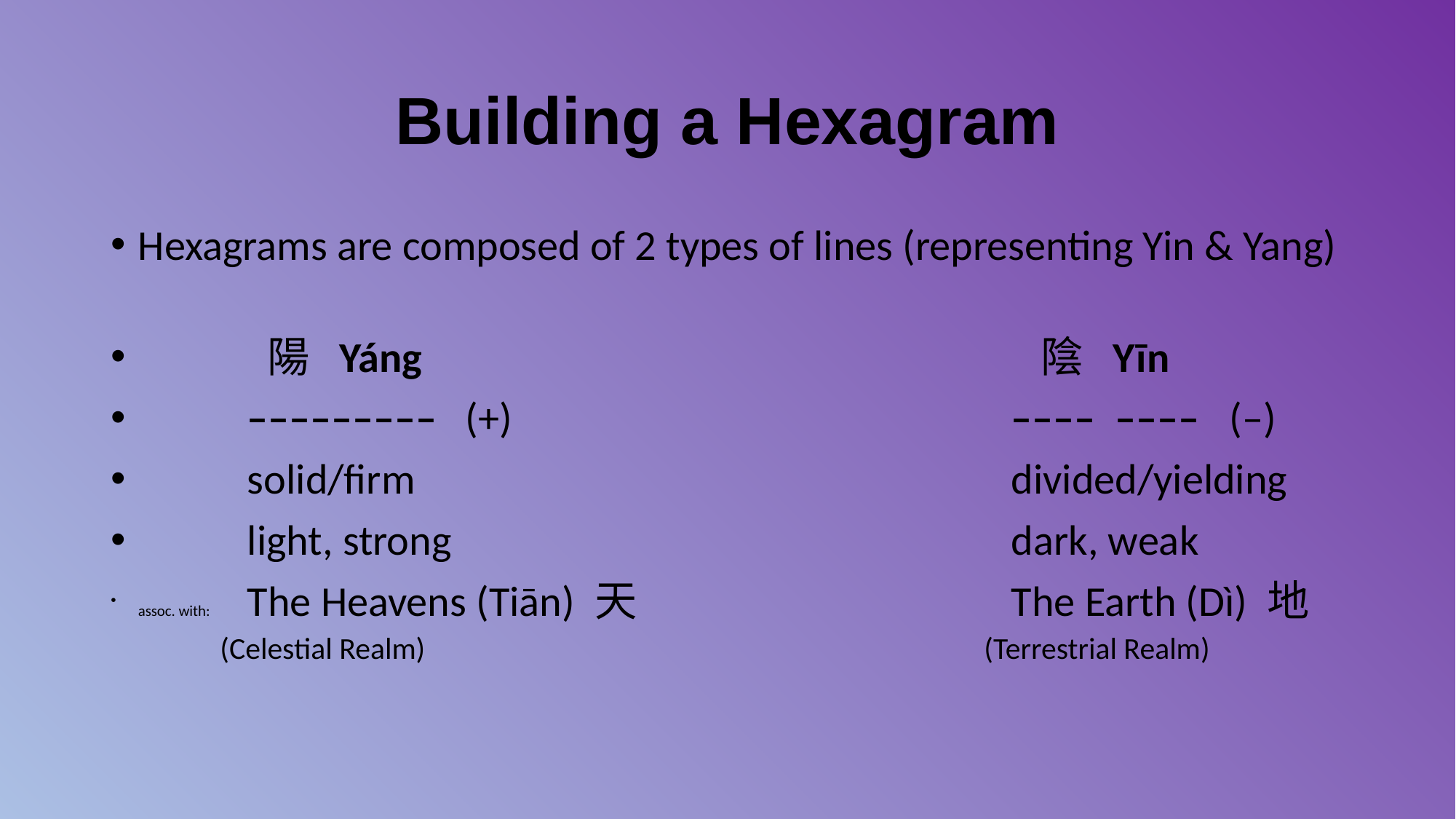

# Building a Hexagram
Hexagrams are composed of 2 types of lines (representing Yin & Yang)
	 陽  Yáng						  陰  Yīn
	–––––––––	(+)					––––  ––––	(–)
	solid/firm						divided/yielding
	light, strong						dark, weak
assoc. with: 	The Heavens (Tiān) 天				The Earth (Dì) 地
(Celestial Realm)						(Terrestrial Realm)